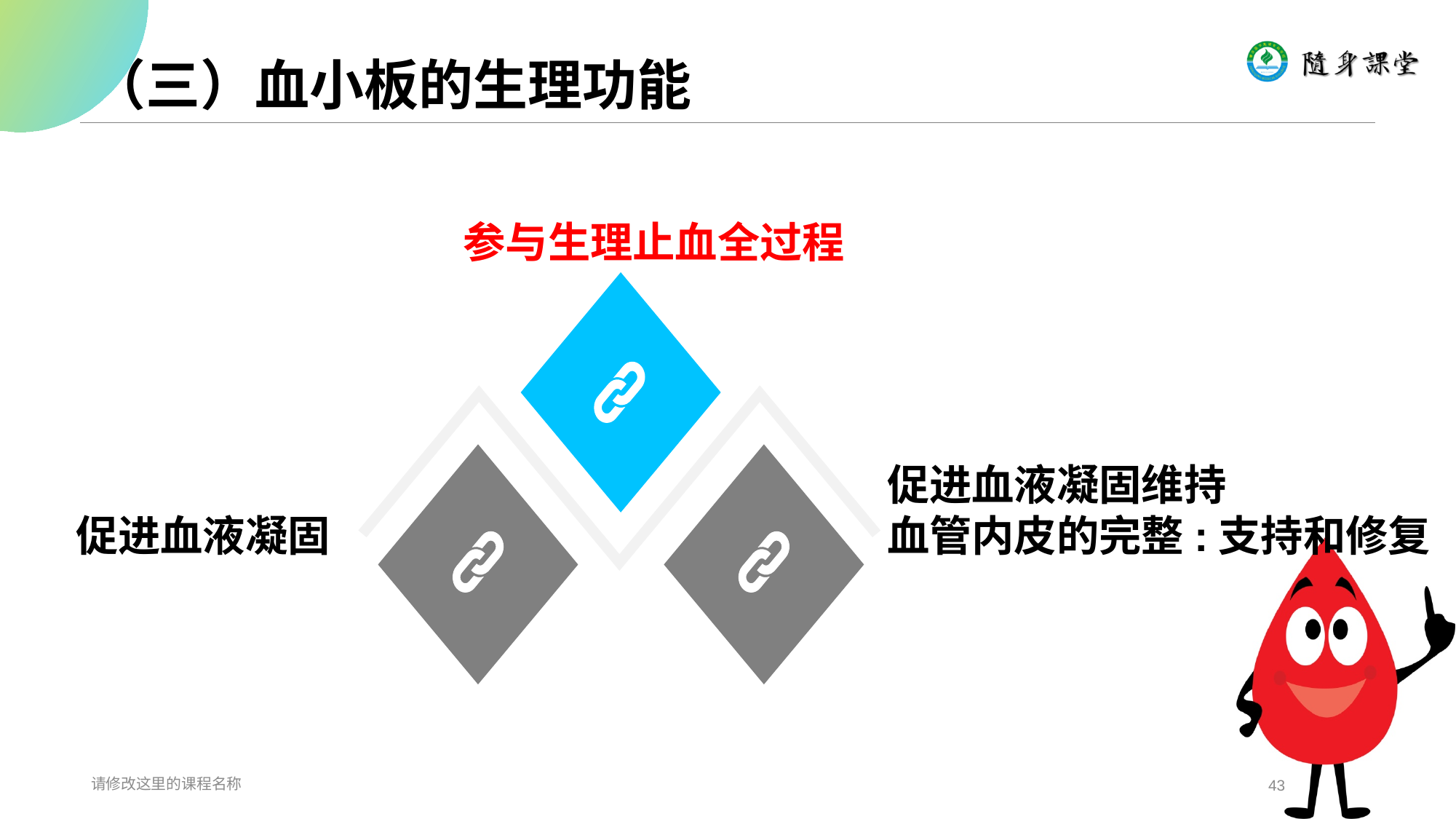

# （三）血小板的生理功能
参与生理止血全过程

促进血液凝固维持
血管内皮的完整:支持和修复
促进血液凝固
请修改这里的课程名称
43